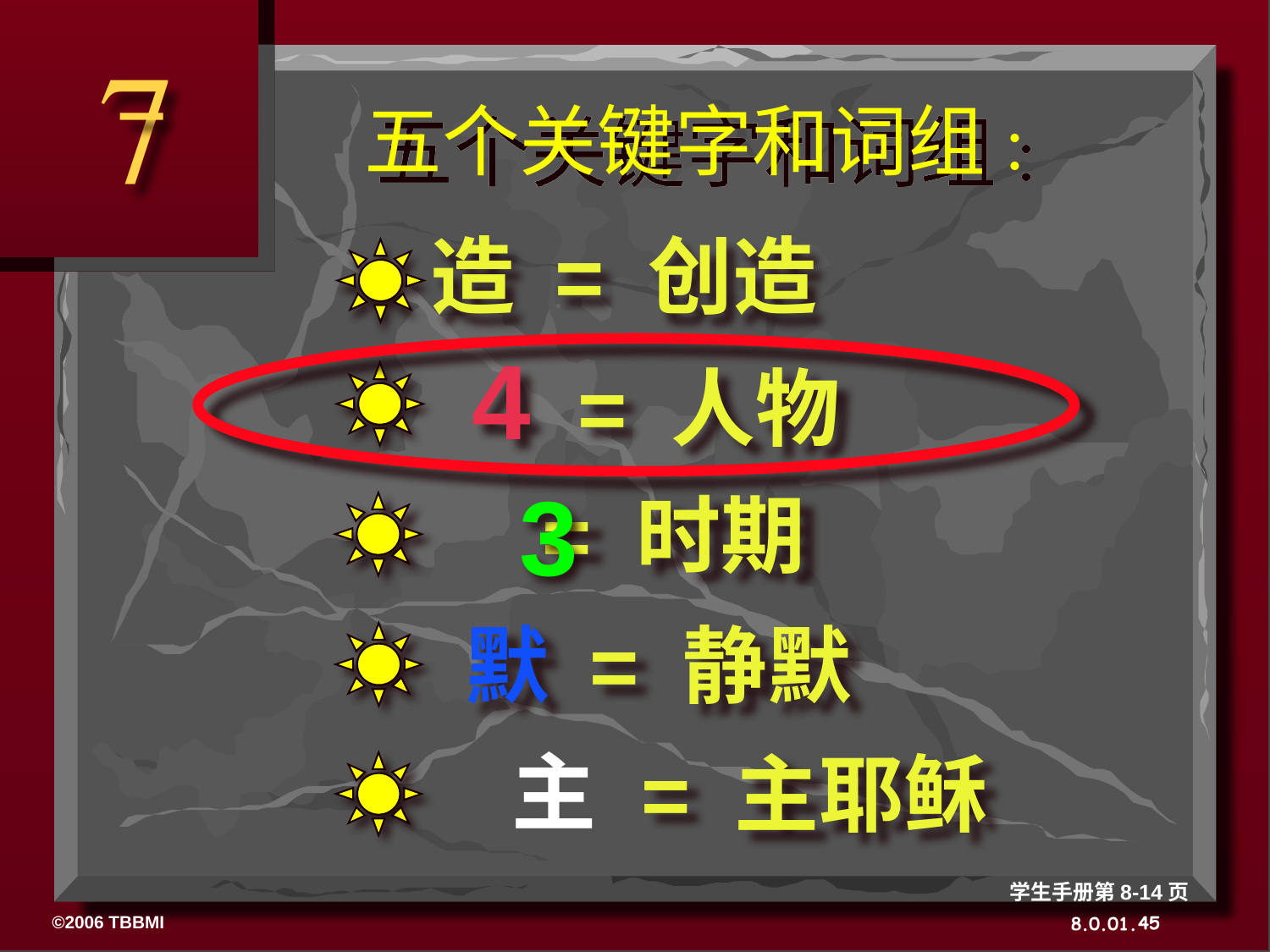

7
# 五个关键字和词组:

 造 = 创造

4  = 人物

3
= 时期

默 = 静默

主
= 主耶稣

学生手册第8-14页

45